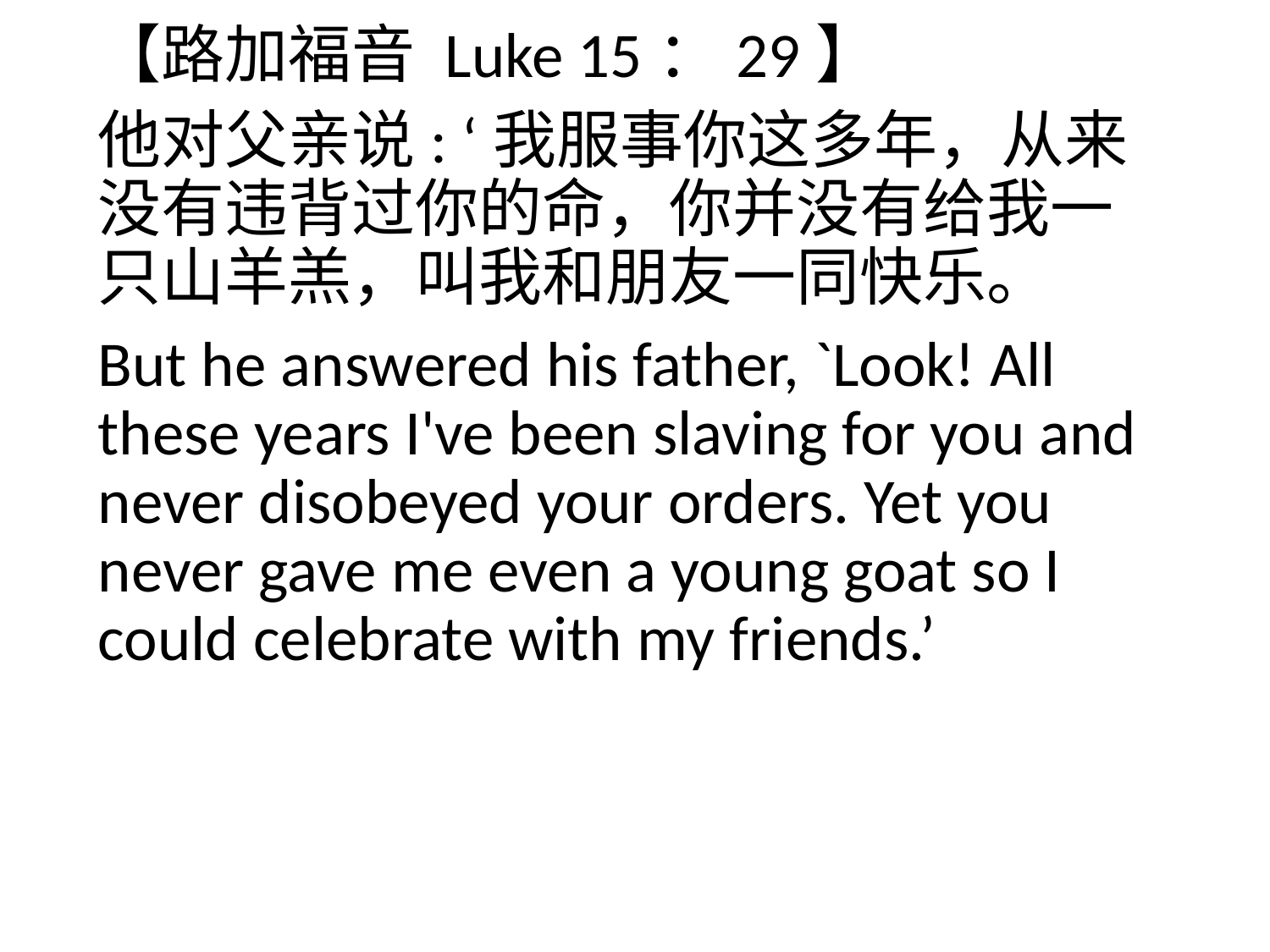

【路加福音 Luke 15：29】
他对父亲说: ‘我服事你这多年，从来没有违背过你的命，你并没有给我一只山羊羔，叫我和朋友一同快乐。
But he answered his father, `Look! All these years I've been slaving for you and never disobeyed your orders. Yet you never gave me even a young goat so I could celebrate with my friends.’